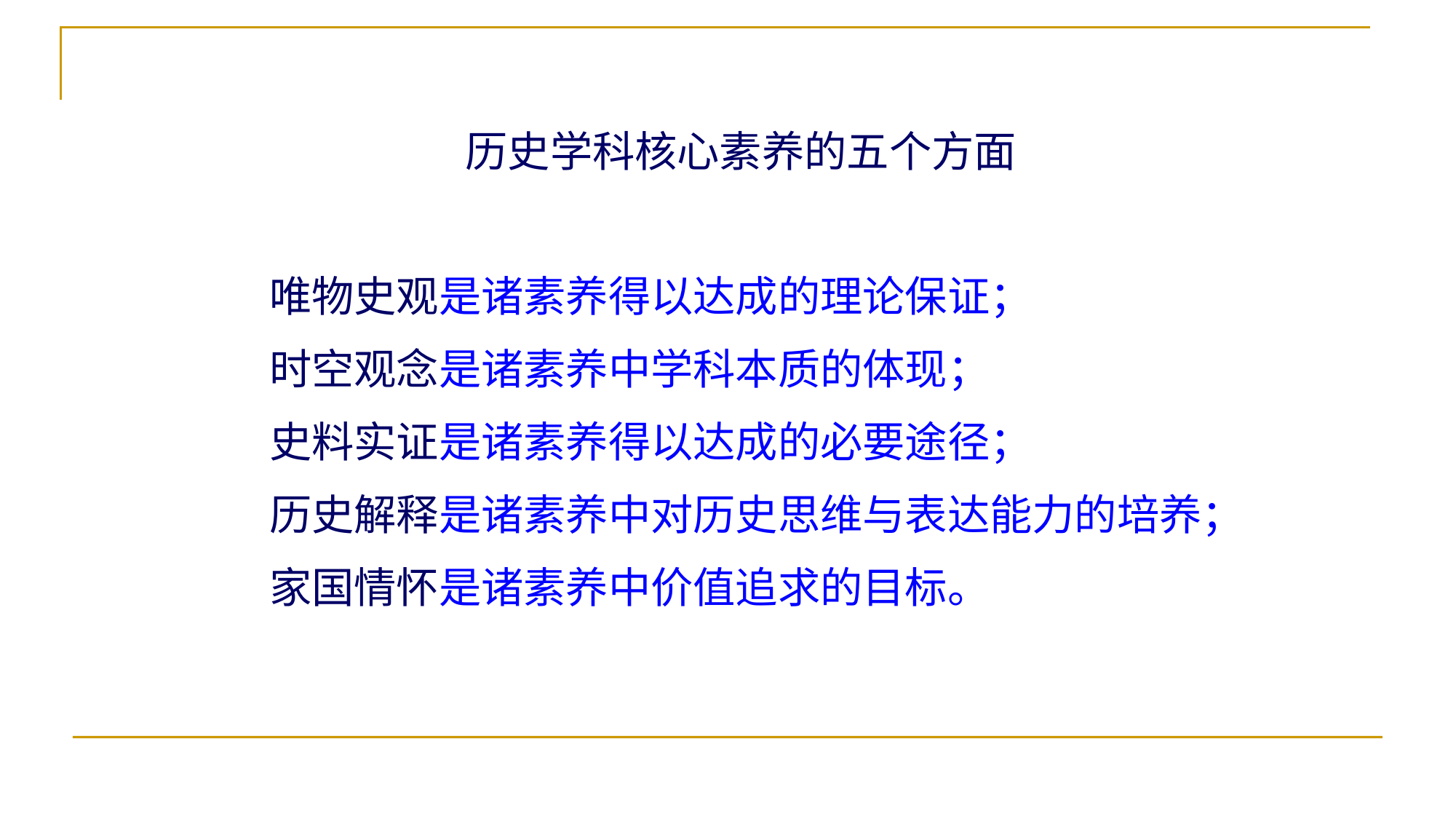

历史学科核心素养的五个方面
唯物史观是诸素养得以达成的理论保证；
时空观念是诸素养中学科本质的体现；
史料实证是诸素养得以达成的必要途径；
历史解释是诸素养中对历史思维与表达能力的培养；
家国情怀是诸素养中价值追求的目标。